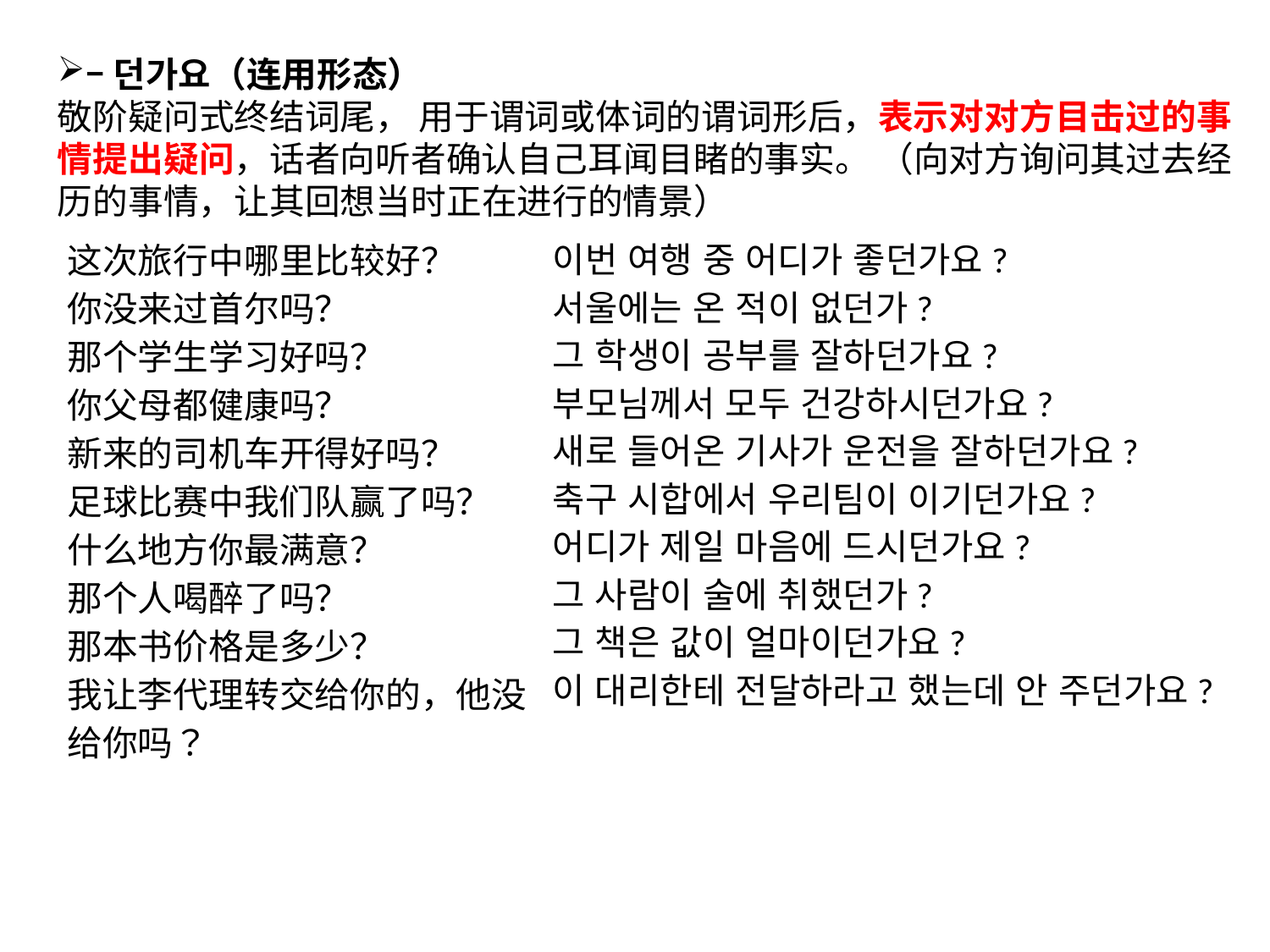

–던가요（连用形态）
敬阶疑问式终结词尾， 用于谓词或体词的谓词形后，表示对对方目击过的事情提出疑问，话者向听者确认自己耳闻目睹的事实。 （向对方询问其过去经历的事情，让其回想当时正在进行的情景）
这次旅行中哪里比较好？
你没来过首尔吗？
那个学生学习好吗？
你父母都健康吗？
新来的司机车开得好吗？
足球比赛中我们队赢了吗？
什么地方你最满意？
那个人喝醉了吗？
那本书价格是多少？
我让李代理转交给你的，他没给你吗？
이번 여행 중 어디가 좋던가요?
서울에는 온 적이 없던가?
그 학생이 공부를 잘하던가요?
부모님께서 모두 건강하시던가요?
새로 들어온 기사가 운전을 잘하던가요?
축구 시합에서 우리팀이 이기던가요?
어디가 제일 마음에 드시던가요?
그 사람이 술에 취했던가?
그 책은 값이 얼마이던가요?
이 대리한테 전달하라고 했는데 안 주던가요?